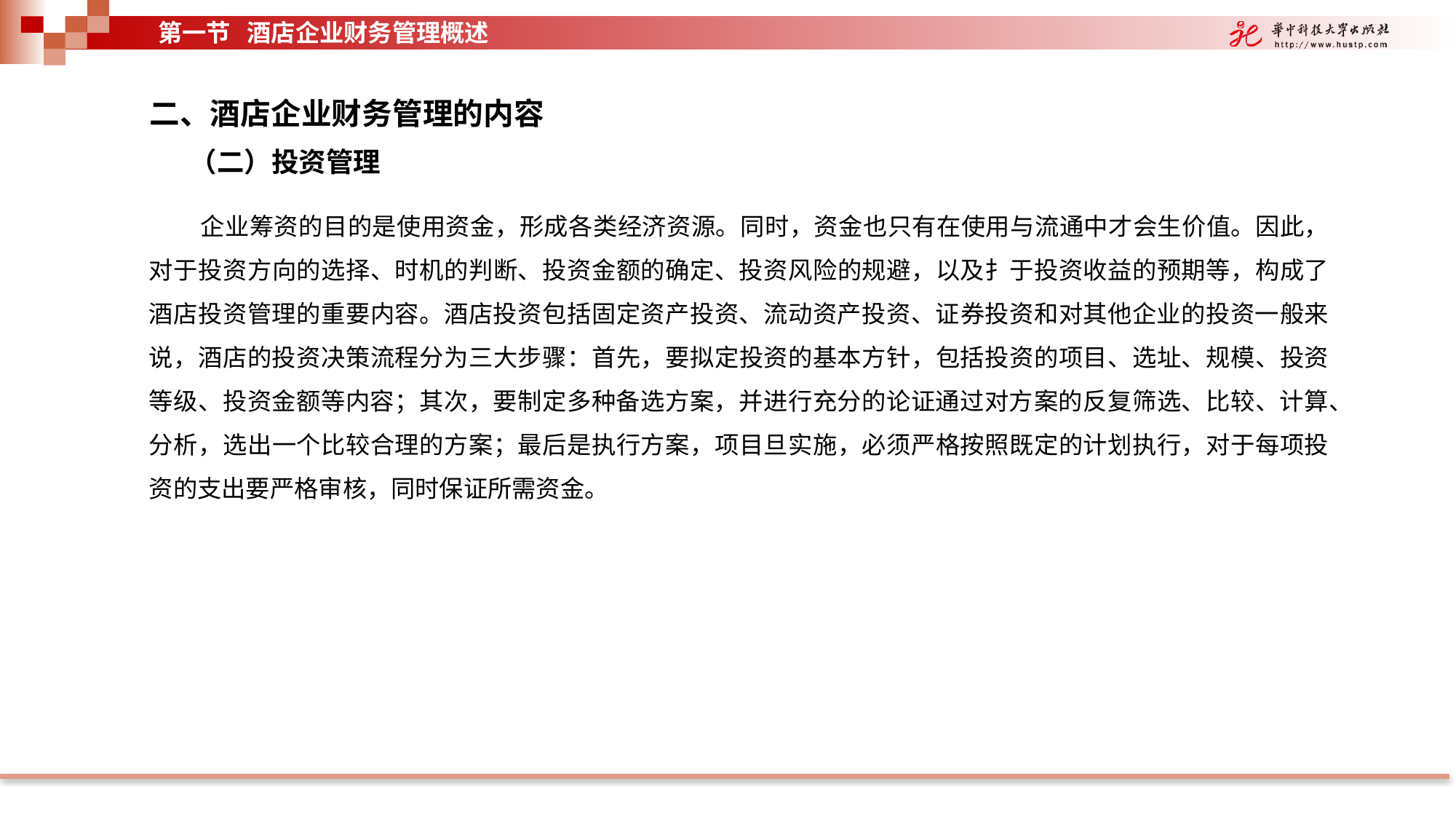

第一节   酒店企业财务管理概述
二、酒店企业财务管理的内容
（二）投资管理
企业筹资的目的是使用资金，形成各类经济资源。同时，资金也只有在使用与流通中才会生价值。因此，对于投资方向的选择、时机的判断、投资金额的确定、投资风险的规避，以及扌于投资收益的预期等，构成了酒店投资管理的重要内容。酒店投资包括固定资产投资、流动资产投资、证券投资和对其他企业的投资一般来说，酒店的投资决策流程分为三大步骤：首先，要拟定投资的基本方针，包括投资的项目、选址、规模、投资等级、投资金额等内容；其次，要制定多种备选方案，并进行充分的论证通过对方案的反复筛选、比较、计算、分析，选出一个比较合理的方案；最后是执行方案，项目旦实施，必须严格按照既定的计划执行，对于每项投资的支出要严格审核，同时保证所需资金。